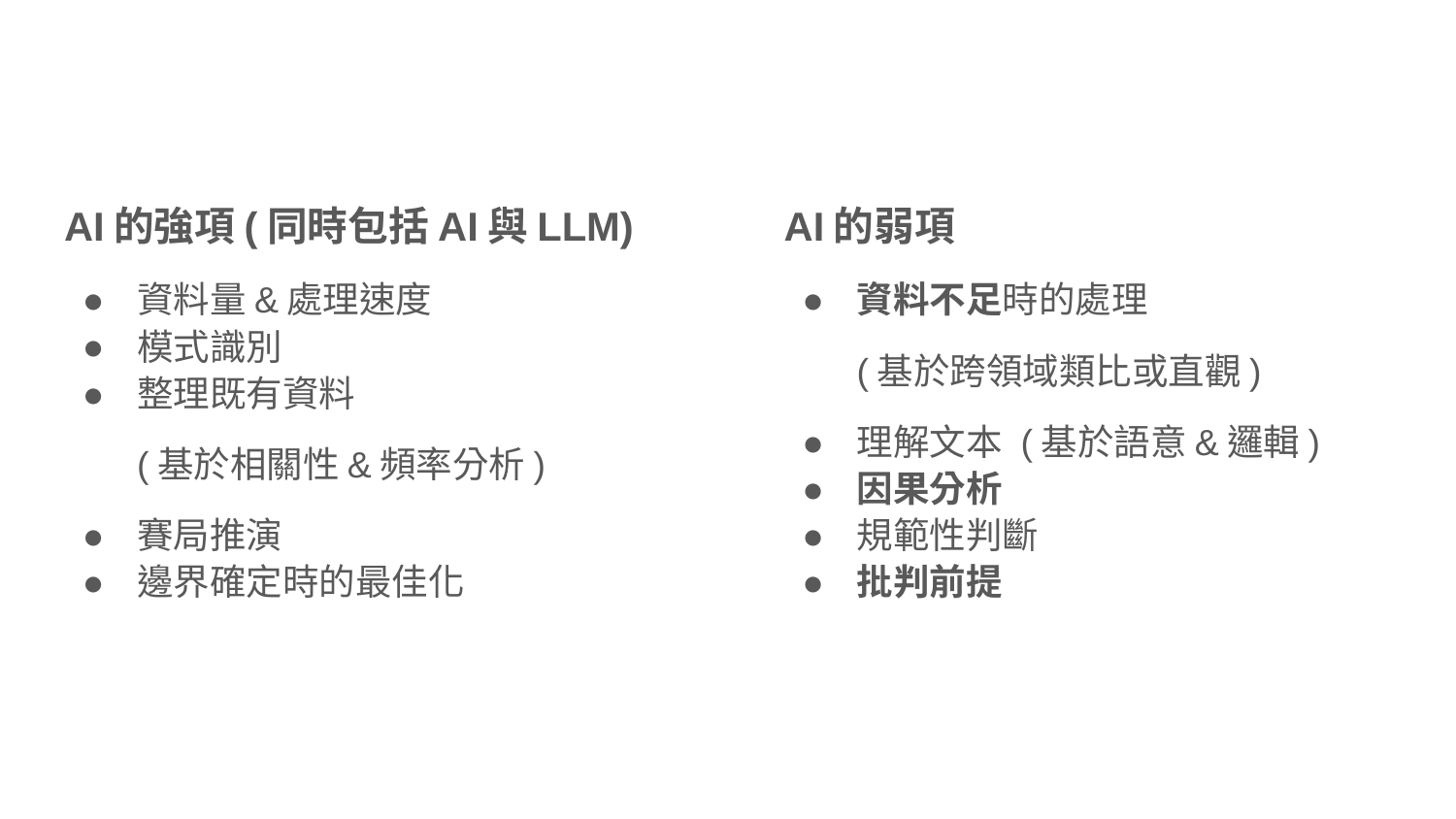

#
AI的強項(同時包括AI與LLM)
資料量&處理速度
模式識別
整理既有資料
(基於相關性&頻率分析)
賽局推演
邊界確定時的最佳化
AI的弱項
資料不足時的處理
(基於跨領域類比或直觀)
理解文本 (基於語意&邏輯)
因果分析
規範性判斷
批判前提